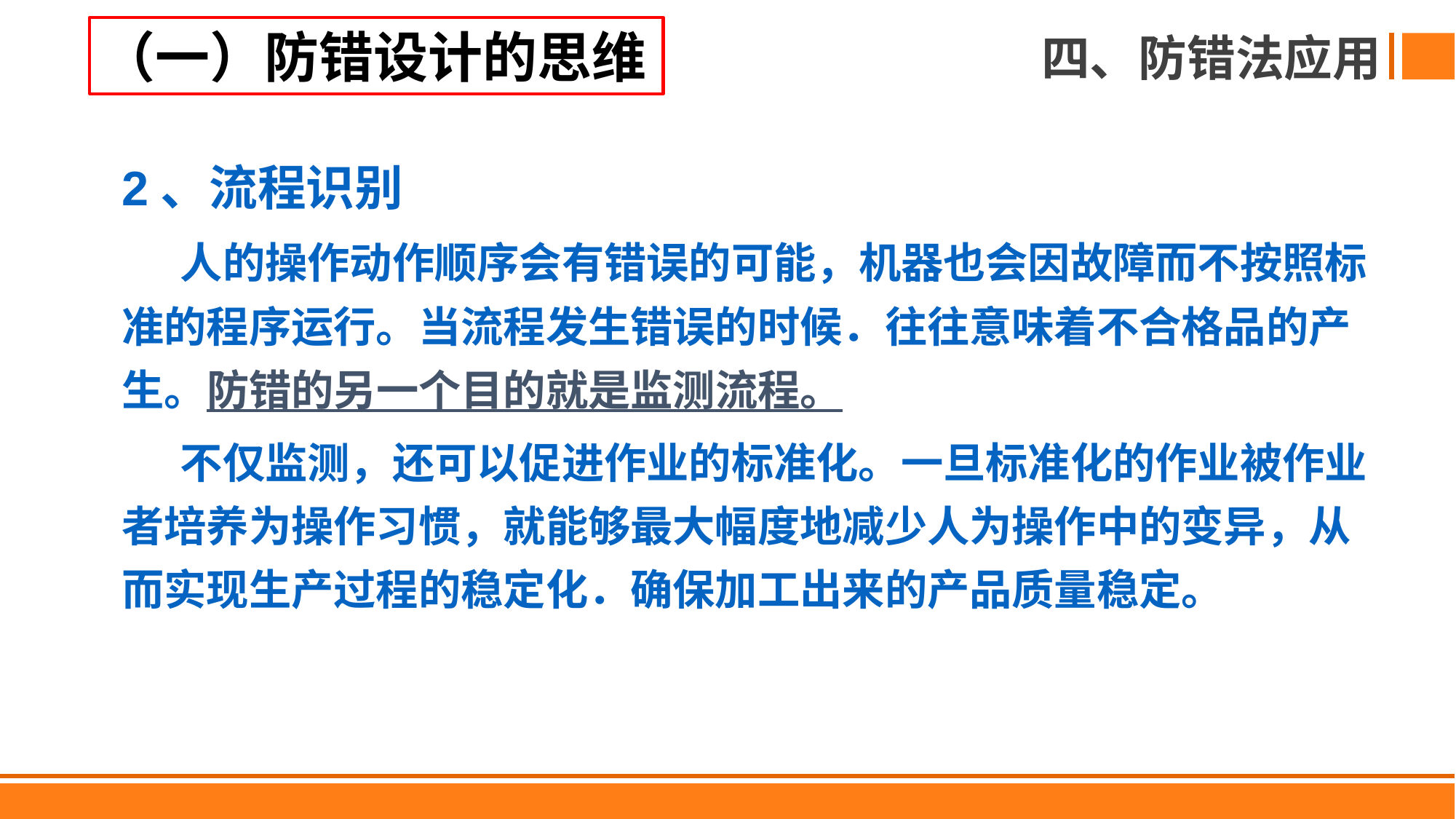

（一）防错设计的思维
四、防错法应用
2、流程识别
     人的操作动作顺序会有错误的可能，机器也会因故障而不按照标准的程序运行。当流程发生错误的时候．往往意味着不合格品的产生。防错的另一个目的就是监测流程。
     不仅监测，还可以促进作业的标准化。一旦标准化的作业被作业者培养为操作习惯，就能够最大幅度地减少人为操作中的变异，从而实现生产过程的稳定化．确保加工出来的产品质量稳定。